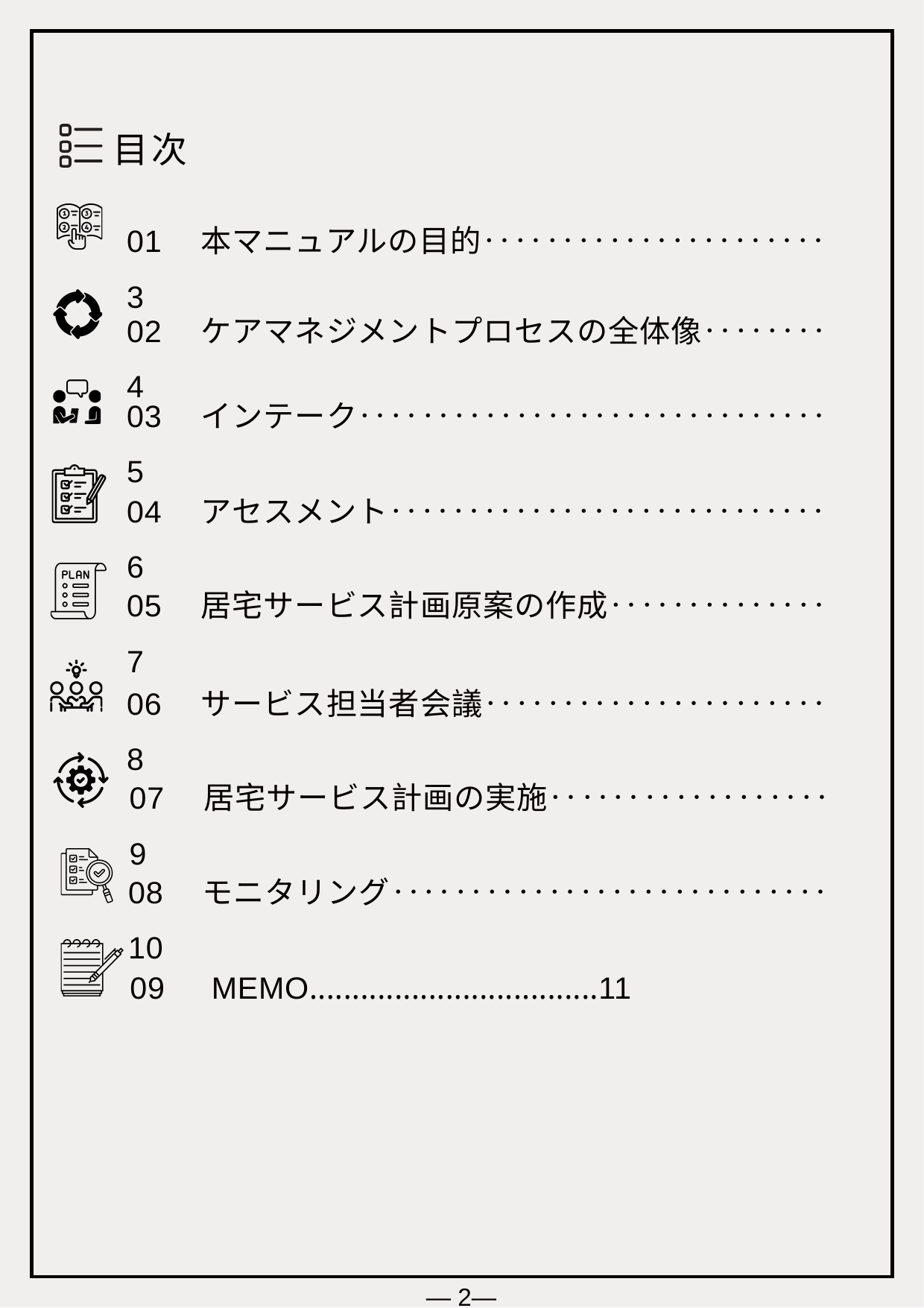

目次

01　本マニュアルの目的‥‥‥‥‥‥‥‥‥‥‥ 3

02　ケアマネジメントプロセスの全体像‥‥‥‥ 4

03　インテーク‥‥‥‥‥‥‥‥‥‥‥‥‥‥‥ 5

04　アセスメント‥‥‥‥‥‥‥‥‥‥‥‥‥‥ 6

05　居宅サービス計画原案の作成‥‥‥‥‥‥‥ 7

06　サービス担当者会議‥‥‥‥‥‥‥‥‥‥‥ 8

07　居宅サービス計画の実施‥‥‥‥‥‥‥‥‥ 9

08　モニタリング‥‥‥‥‥‥‥‥‥‥‥‥‥‥10

09　MEMO‥‥‥‥‥‥‥‥‥‥‥‥‥‥‥‥‥11
― 2―